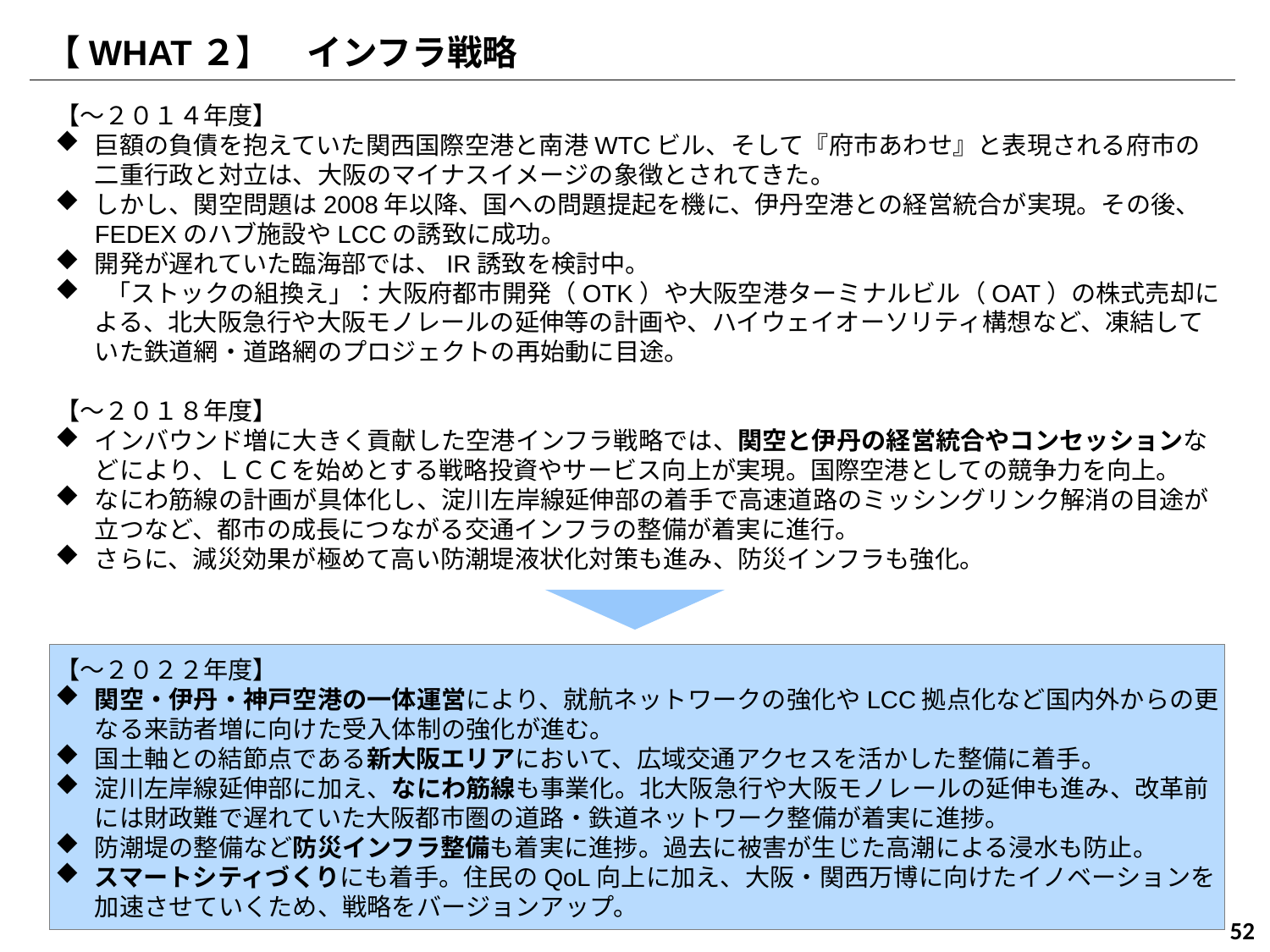

【WHAT２】　インフラ戦略
【～２０１４年度】
巨額の負債を抱えていた関西国際空港と南港WTCビル、そして『府市あわせ』と表現される府市の二重行政と対立は、大阪のマイナスイメージの象徴とされてきた。
しかし、関空問題は2008年以降、国への問題提起を機に、伊丹空港との経営統合が実現。その後、FEDEXのハブ施設やLCCの誘致に成功。
開発が遅れていた臨海部では、IR誘致を検討中。
 「ストックの組換え」：大阪府都市開発（OTK）や大阪空港ターミナルビル（OAT）の株式売却による、北大阪急行や大阪モノレールの延伸等の計画や、ハイウェイオーソリティ構想など、凍結していた鉄道網・道路網のプロジェクトの再始動に目途。

【～２０１８年度】
インバウンド増に大きく貢献した空港インフラ戦略では、関空と伊丹の経営統合やコンセッションなどにより、ＬＣＣを始めとする戦略投資やサービス向上が実現。国際空港としての競争力を向上。
なにわ筋線の計画が具体化し、淀川左岸線延伸部の着手で高速道路のミッシングリンク解消の目途が立つなど、都市の成長につながる交通インフラの整備が着実に進行。
さらに、減災効果が極めて高い防潮堤液状化対策も進み、防災インフラも強化。

【～２０２２年度】
関空・伊丹・神戸空港の一体運営により、就航ネットワークの強化やLCC拠点化など国内外からの更なる来訪者増に向けた受入体制の強化が進む。
国土軸との結節点である新大阪エリアにおいて、広域交通アクセスを活かした整備に着手。
淀川左岸線延伸部に加え、なにわ筋線も事業化。北大阪急行や大阪モノレールの延伸も進み、改革前には財政難で遅れていた大阪都市圏の道路・鉄道ネットワーク整備が着実に進捗。
防潮堤の整備など防災インフラ整備も着実に進捗。過去に被害が生じた高潮による浸水も防止。
スマートシティづくりにも着手。住民のQoL向上に加え、大阪・関西万博に向けたイノベーションを加速させていくため、戦略をバージョンアップ。
52